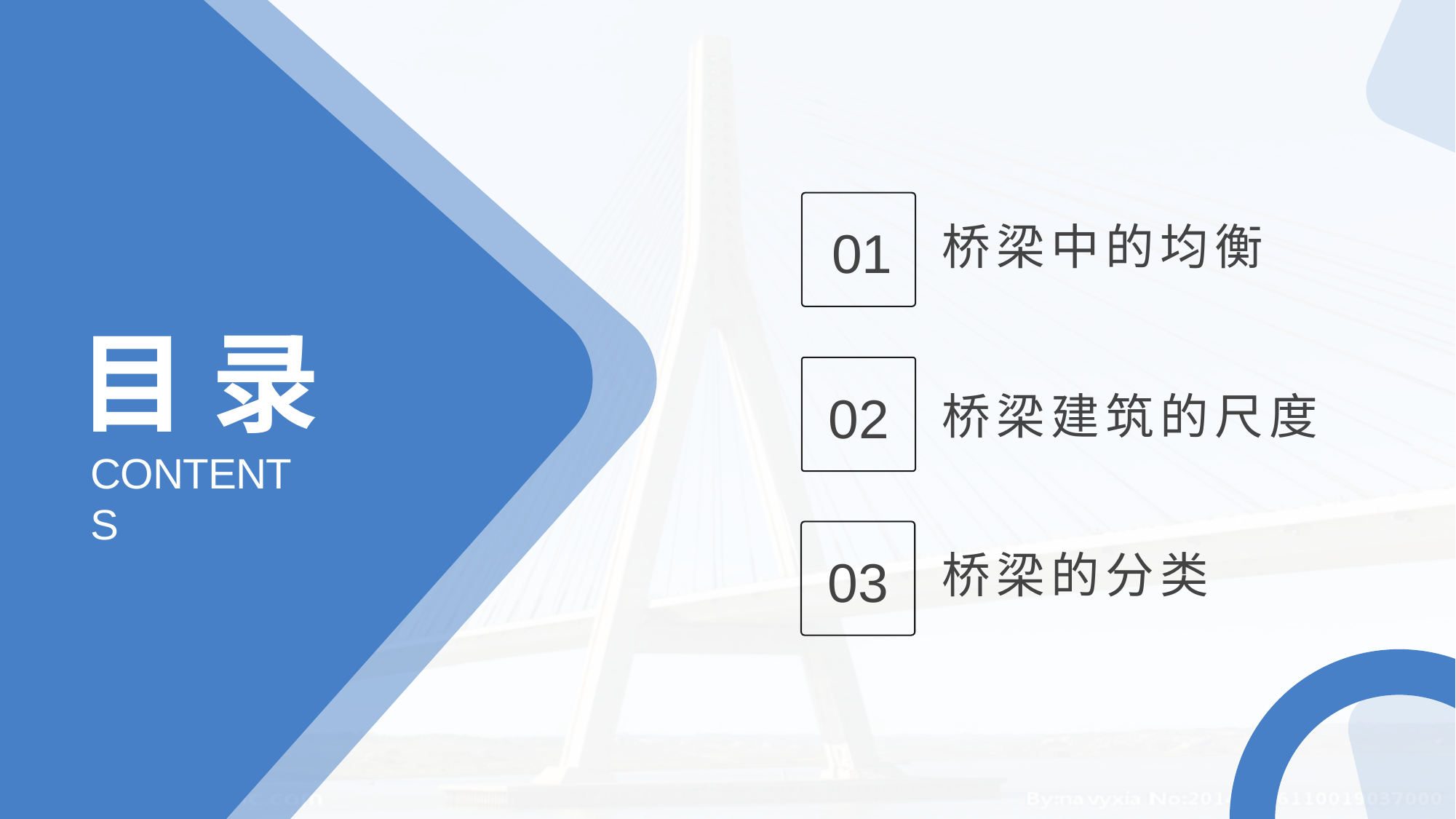

桥梁中的均衡
01
目录
CONTENTS

02
桥梁建筑的尺度

桥梁的分类
03